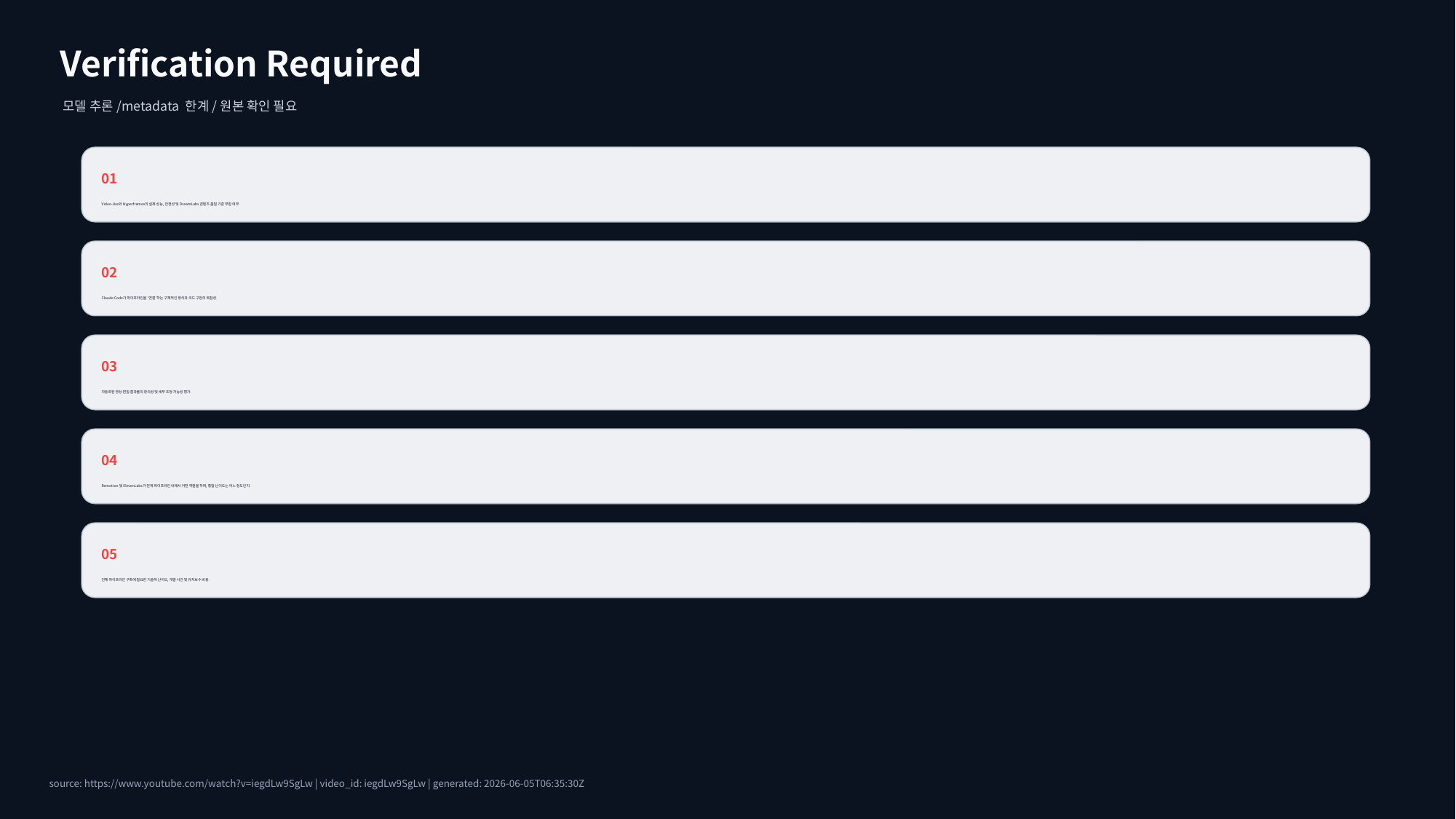

Verification Required
모델 추론/metadata 한계/원본 확인 필요

01
Video-Use와 Hyperframes의 실제 성능, 안정성 및 DreamLabs 콘텐츠 품질 기준 부합 여부.

02
Claude Code가 파이프라인을 '연결'하는 구체적인 방식과 코드 구현의 복잡성.

03
자동화된 영상 편집 결과물의 창의성 및 세부 조정 가능성 평가.

04
Remotion 및 ElevenLabs가 전체 파이프라인 내에서 어떤 역할을 하며, 통합 난이도는 어느 정도인지.

05
전체 파이프라인 구축에 필요한 기술적 난이도, 개발 시간 및 유지보수 비용.
source: https://www.youtube.com/watch?v=iegdLw9SgLw | video_id: iegdLw9SgLw | generated: 2026-06-05T06:35:30Z